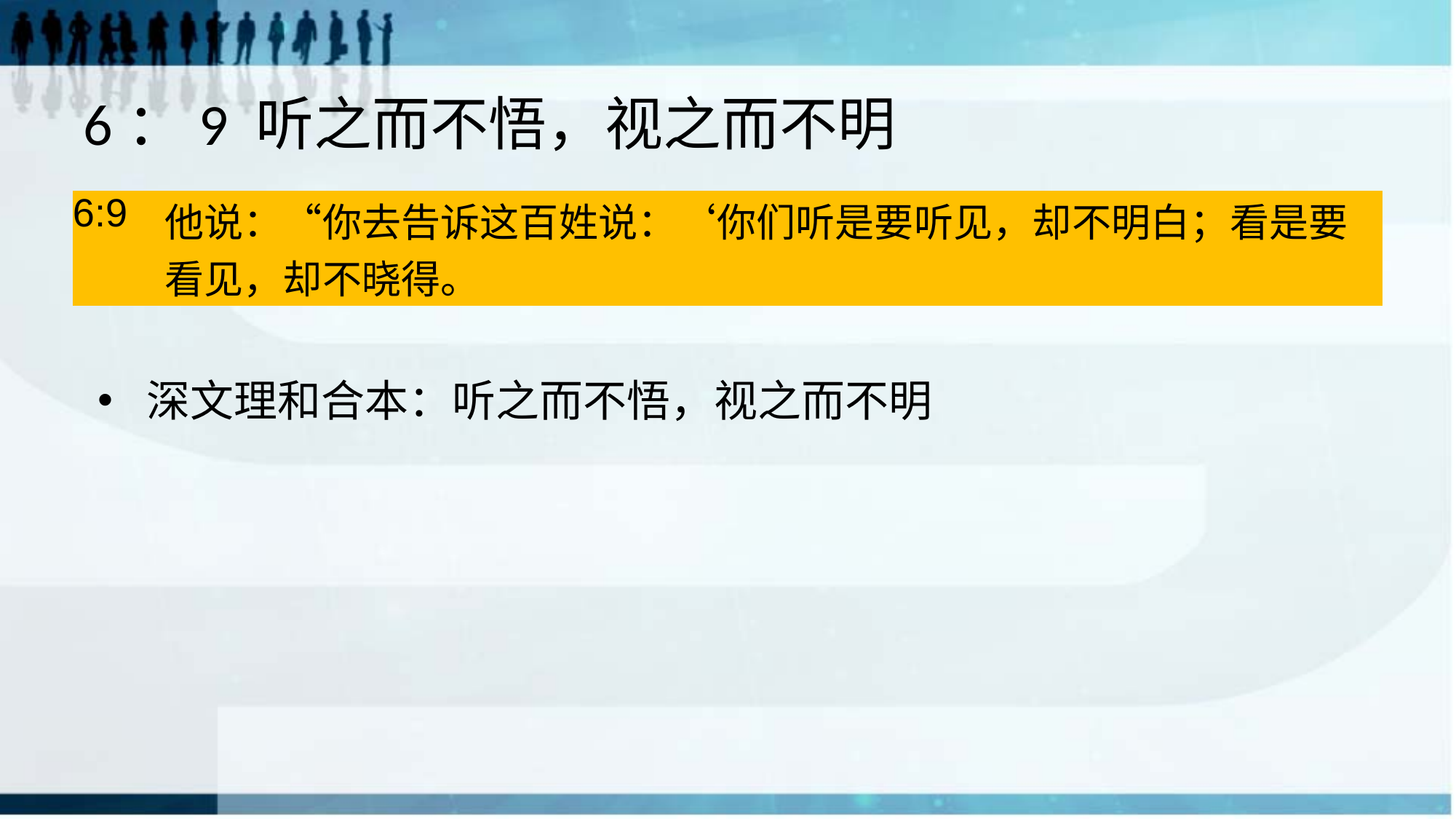

# 6：9 听之而不悟，视之而不明
| 6:9 | 他说：“你去告诉这百姓说：‘你们听是要听见，却不明白；看是要看见，却不晓得。 |
| --- | --- |
深文理和合本：听之而不悟，视之而不明